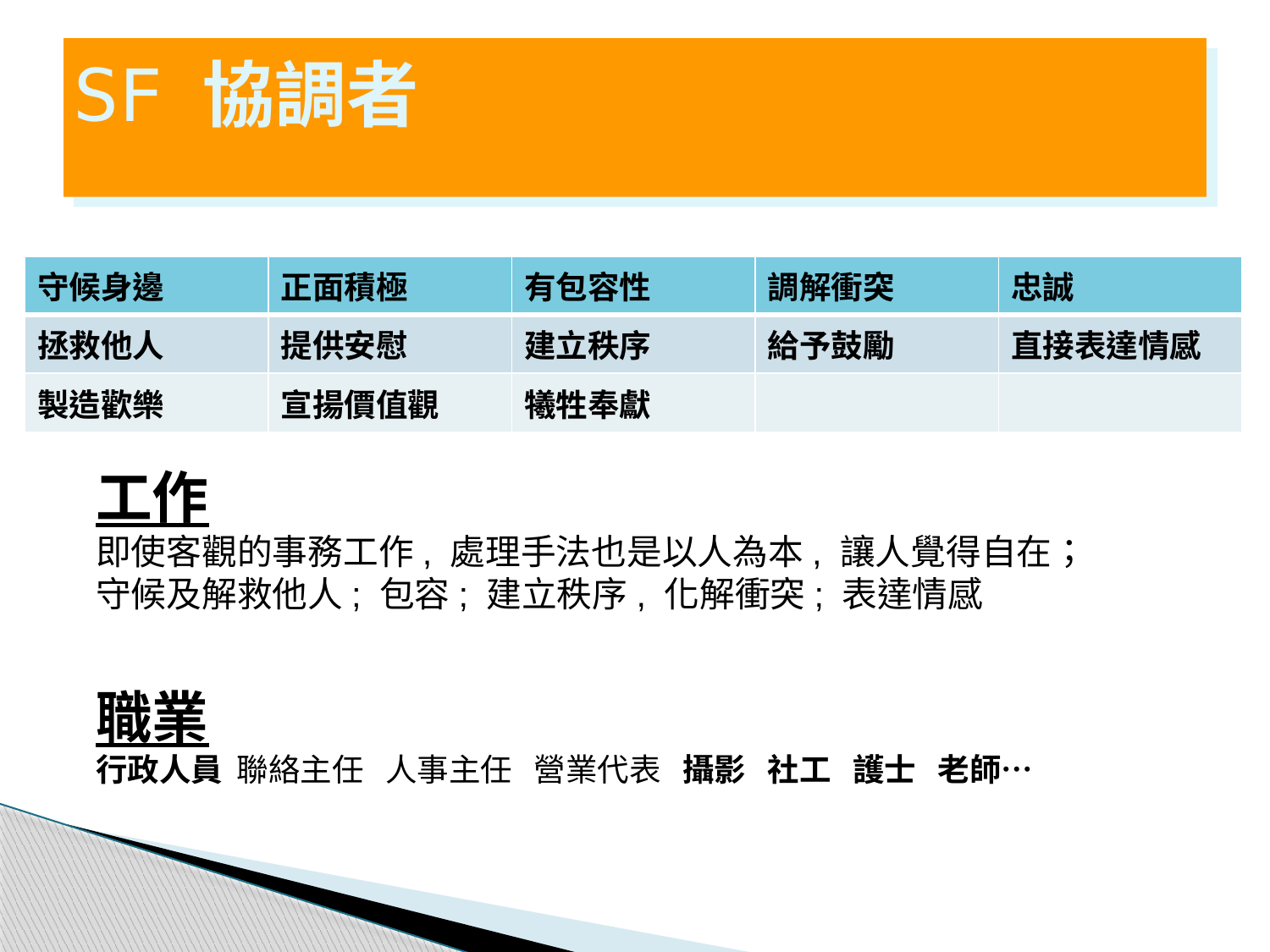

# SF 協調者
| 守候身邊 | 正面積極 | 有包容性 | 調解衝突 | 忠誠 |
| --- | --- | --- | --- | --- |
| 拯救他人 | 提供安慰 | 建立秩序 | 給予鼓勵 | 直接表達情感 |
| 製造歡樂 | 宣揚價值觀 | 犧牲奉獻 |  |  |
工作
即使客觀的事務工作, 處理手法也是以人為本, 讓人覺得自在；
守候及解救他人; 包容; 建立秩序, 化解衝突; 表達情感

職業
行政人員  聯絡主任   人事主任   營業代表   攝影   社工   護士   老師…